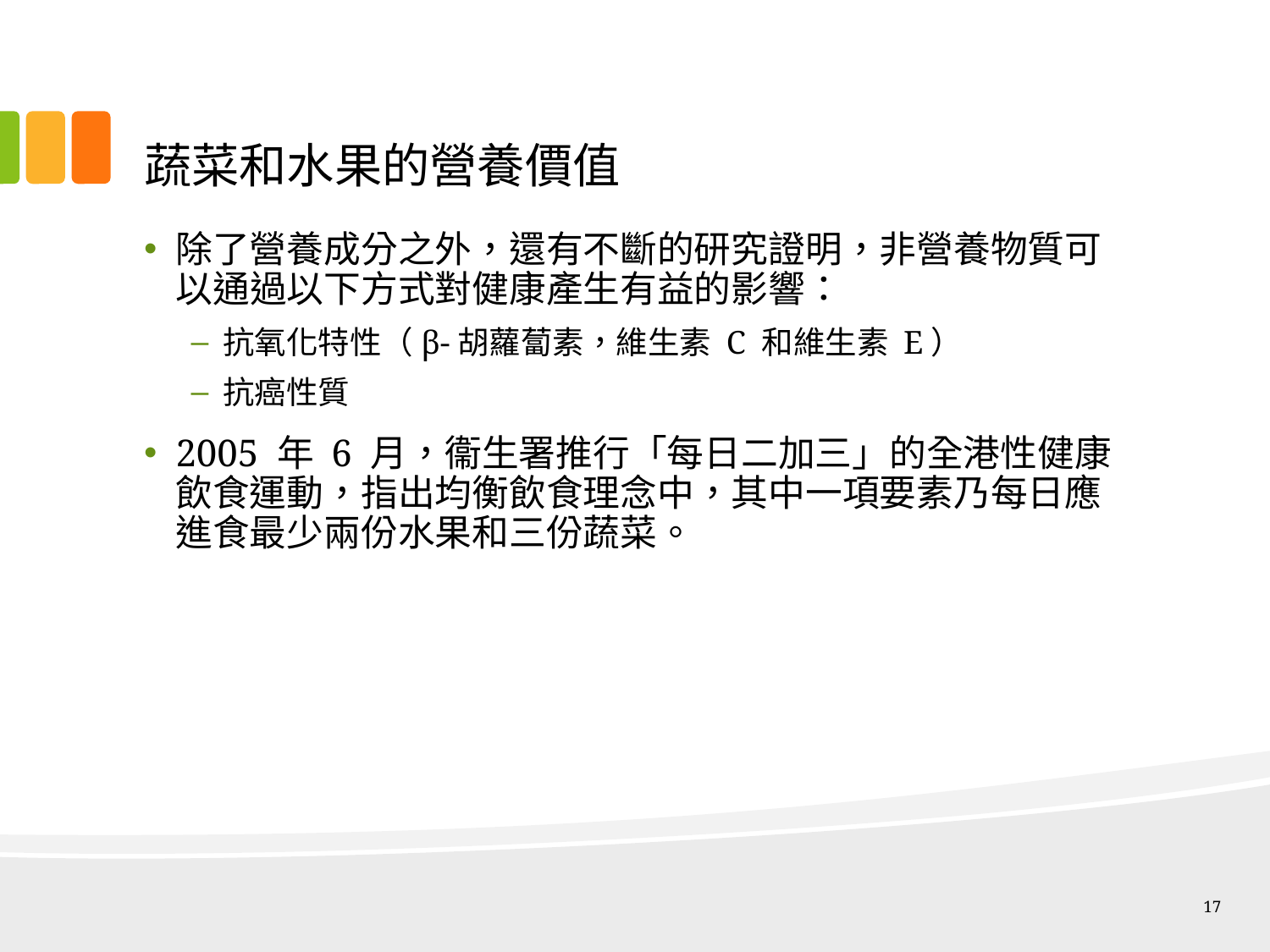

# 蔬菜和水果的營養價值
除了營養成分之外，還有不斷的研究證明，非營養物質可以通過以下方式對健康產生有益的影響：
抗氧化特性（β-胡蘿蔔素，維生素 C 和維生素 E）
抗癌性質
2005 年 6 月，衞生署推行「每日二加三」的全港性健康飲食運動，指出均衡飲食理念中，其中一項要素乃每日應進食最少兩份水果和三份蔬菜。
17